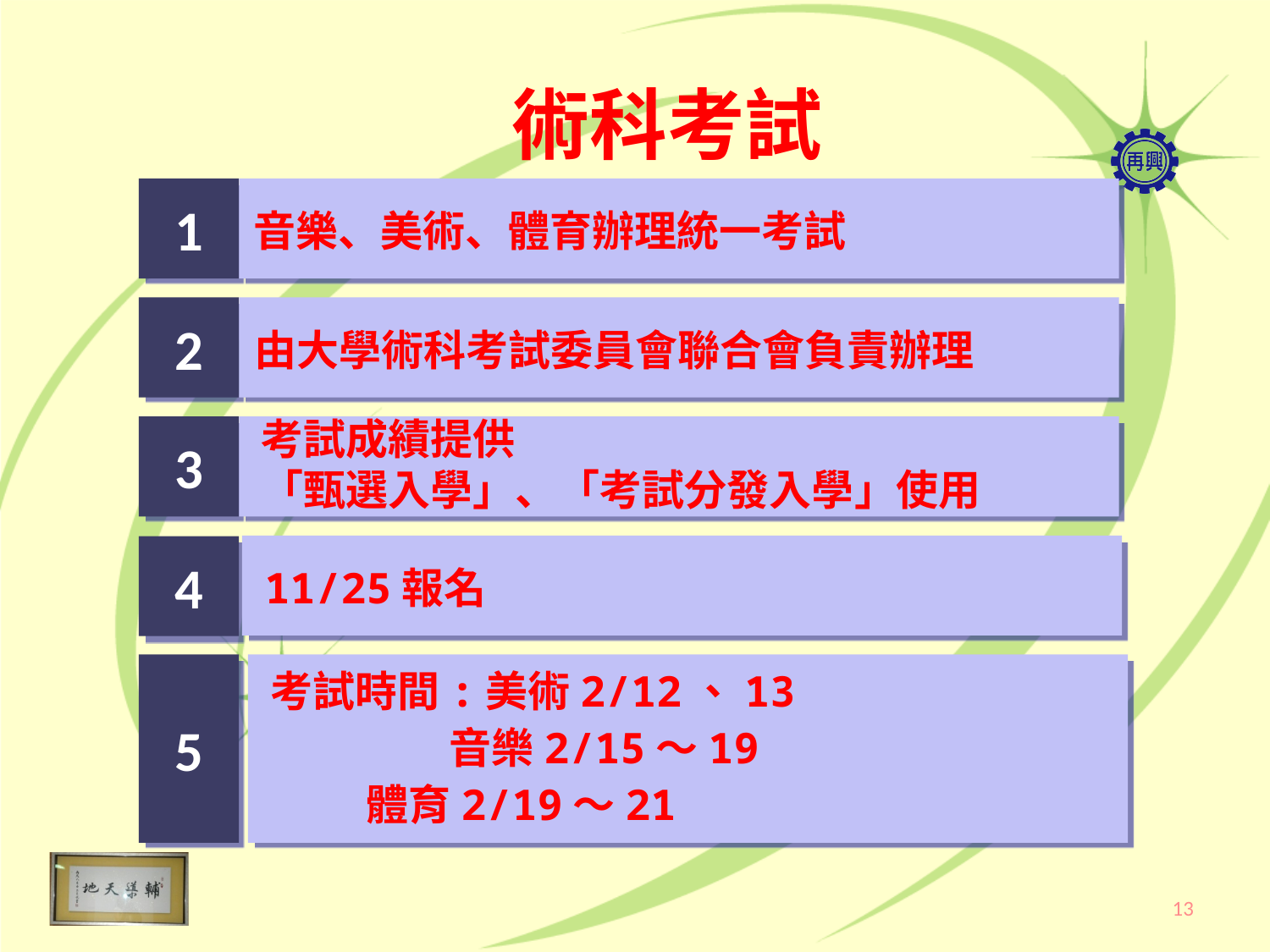

術科考試
1

音樂、美術、體育辦理統一考試
2

由大學術科考試委員會聯合會負責辦理
考試成績提供
「甄選入學」、「考試分發入學」使用
3

4
11/25報名
5

考試時間:美術2/12、13
　　　　 音樂2/15～19
         體育2/19～21
13